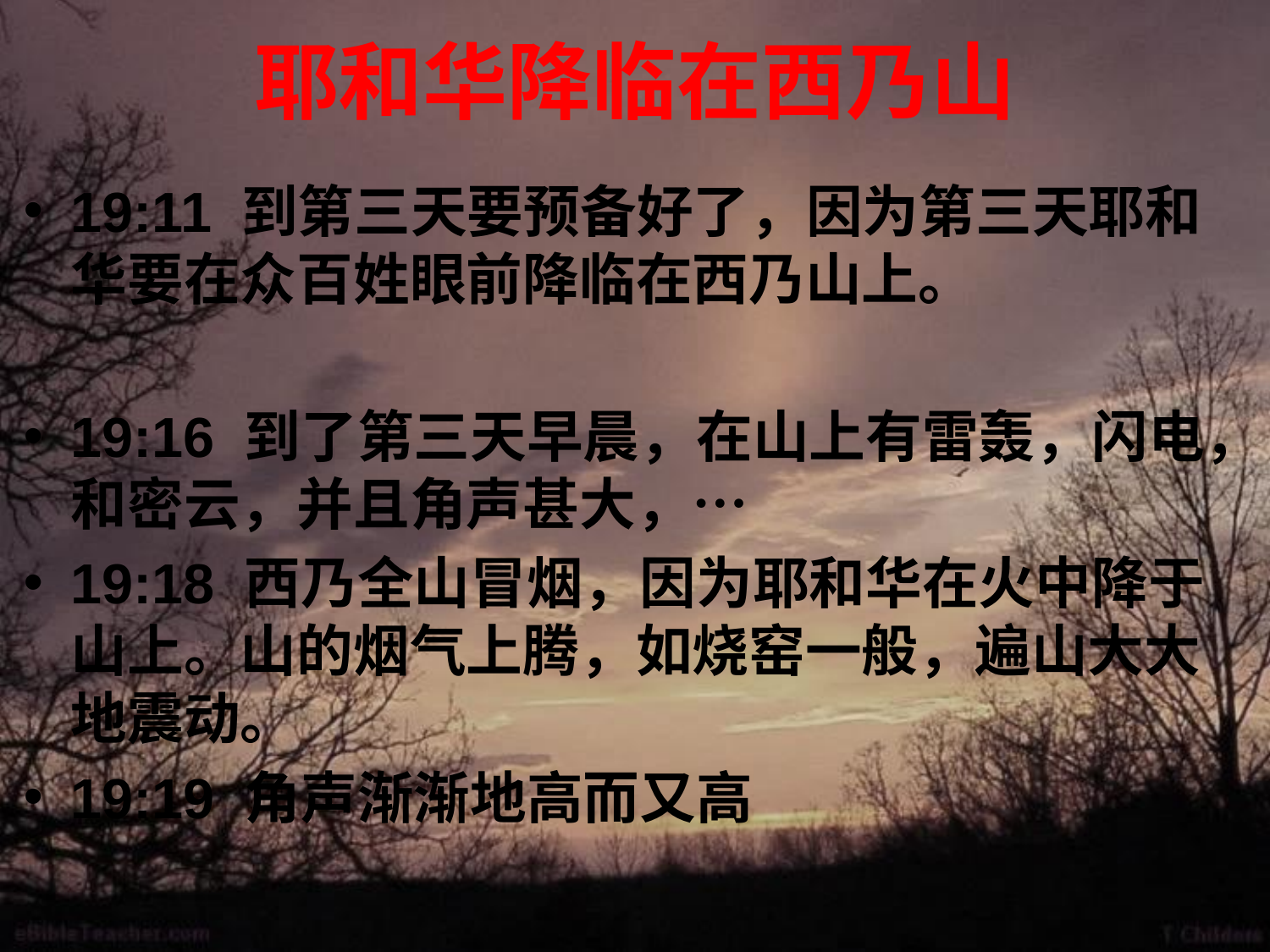

# 耶和华降临在西乃山
19:11 到第三天要预备好了，因为第三天耶和华要在众百姓眼前降临在西乃山上。

19:16 到了第三天早晨，在山上有雷轰，闪电，和密云，并且角声甚大，…
19:18 西乃全山冒烟，因为耶和华在火中降于山上。山的烟气上腾，如烧窑一般，遍山大大地震动。
19:19 角声渐渐地高而又高